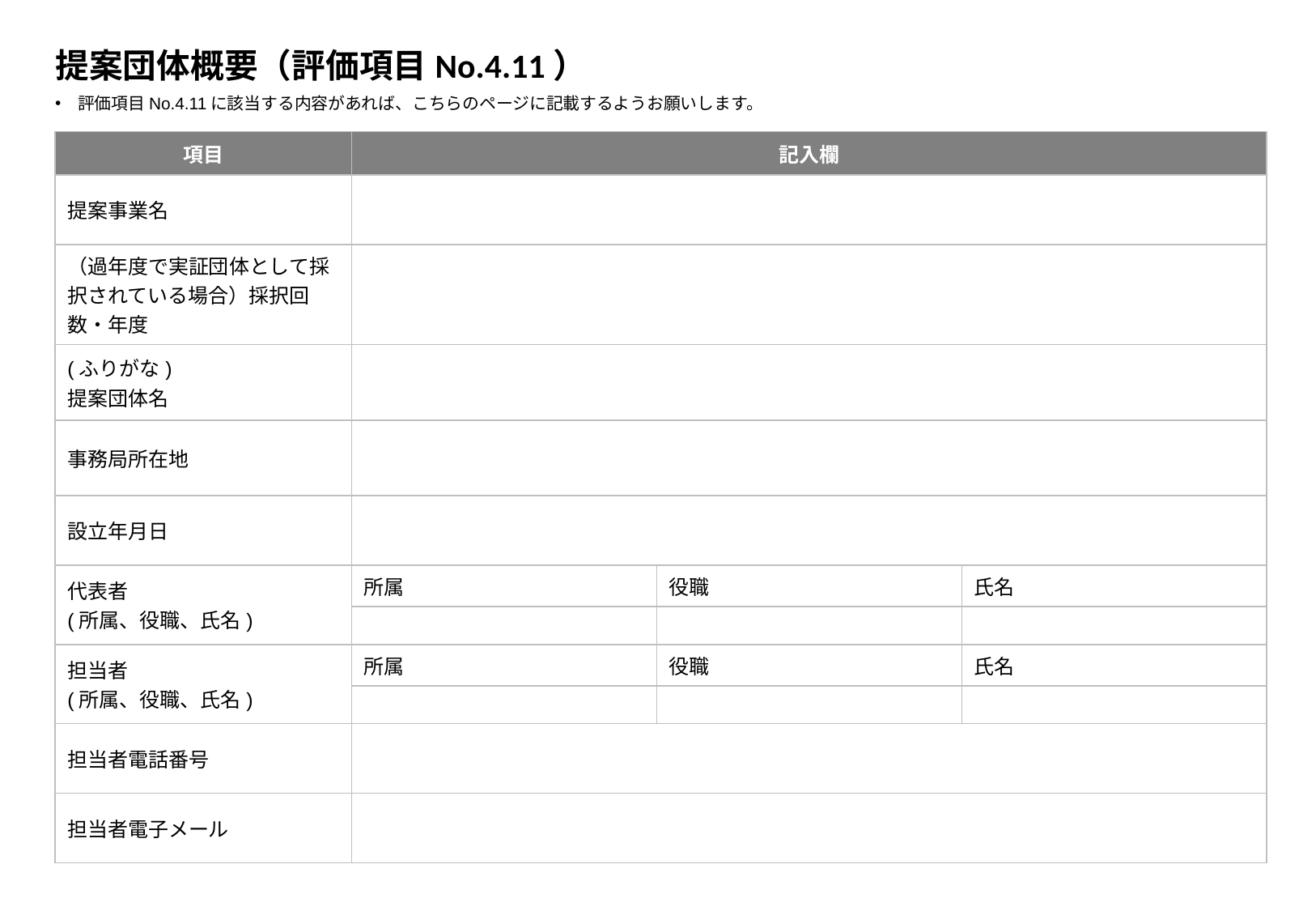

# 提案団体概要（評価項目No.4.11）
評価項目No.4.11に該当する内容があれば、こちらのページに記載するようお願いします。
| 項目 | 記入欄 |  |  |
| --- | --- | --- | --- |
| 提案事業名 |  |  |  |
| （過年度で実証団体として採択されている場合）採択回数・年度 |  |  |  |
| (ふりがな) 提案団体名 |  |  |  |
| 事務局所在地 |  |  |  |
| 設立年月日 |  |  |  |
| 代表者 (所属、役職、氏名) | 所属 | 役職 | 氏名 |
|  |  |  |  |
| 担当者 (所属、役職、氏名) | 所属 | 役職 | 氏名 |
|  |  |  |  |
| 担当者電話番号 |  |  |  |
| 担当者電子メール |  |  |  |